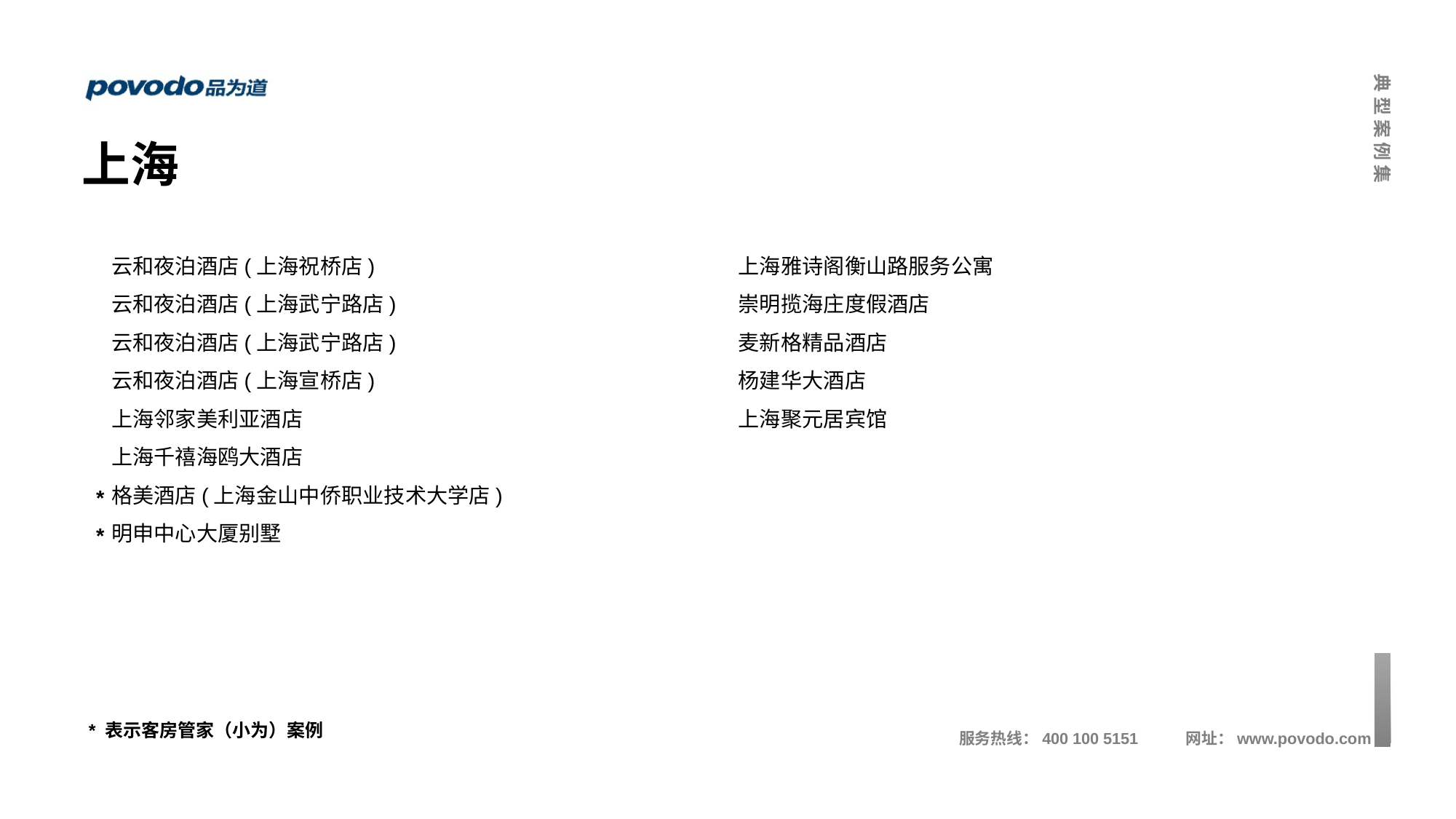

上海
上海雅诗阁衡山路服务公寓
崇明揽海庄度假酒店
麦新格精品酒店
杨建华大酒店
上海聚元居宾馆
云和夜泊酒店(上海祝桥店)
云和夜泊酒店(上海武宁路店)
云和夜泊酒店(上海武宁路店)
云和夜泊酒店(上海宣桥店)
上海邻家美利亚酒店
上海千禧海鸥大酒店
格美酒店(上海金山中侨职业技术大学店)
明申中心大厦别墅
*
*